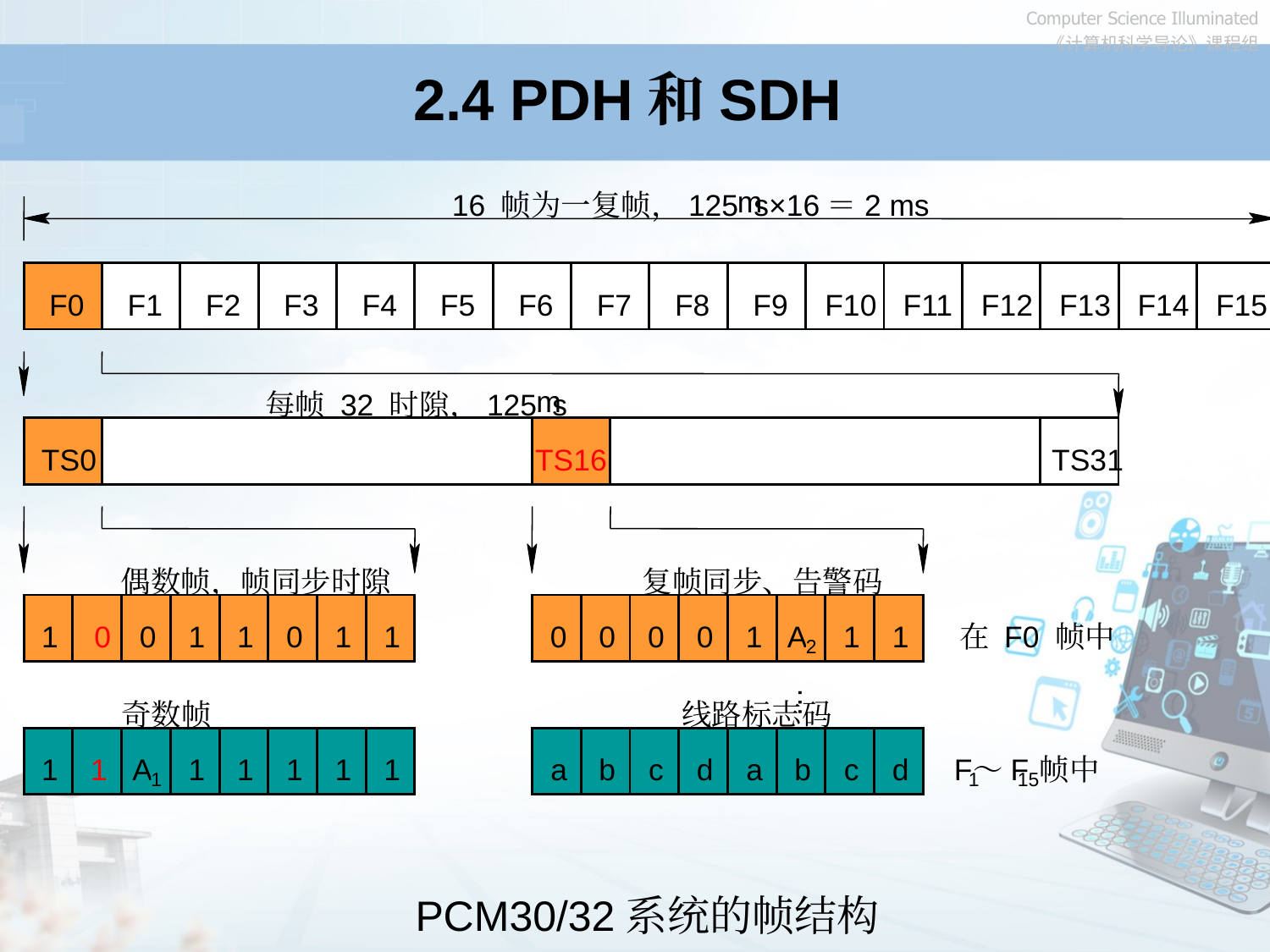

# 2.4 PDH和SDH
m
16 帧为一复帧，125
s×16＝2 ms

F0
F1
F2
F3
F4
F5
F6
F7
F8
F9
F10
F11
F12
F13
F14
F15

m
每帧 32 时隙，125
s

TS0
TS16
TS31

偶数帧，帧同步时隙
复帧同步、告警码

1
0
0
1
1
0
1
1
0
0
0
0
1
A
1
1
在 F0 帧中
2
…
奇数帧
线路标志码

1
1
A
1
1
1
1
1
a
b
c
d
a
b
c
d
F
～F
帧中
1
1
15
PCM30/32系统的帧结构